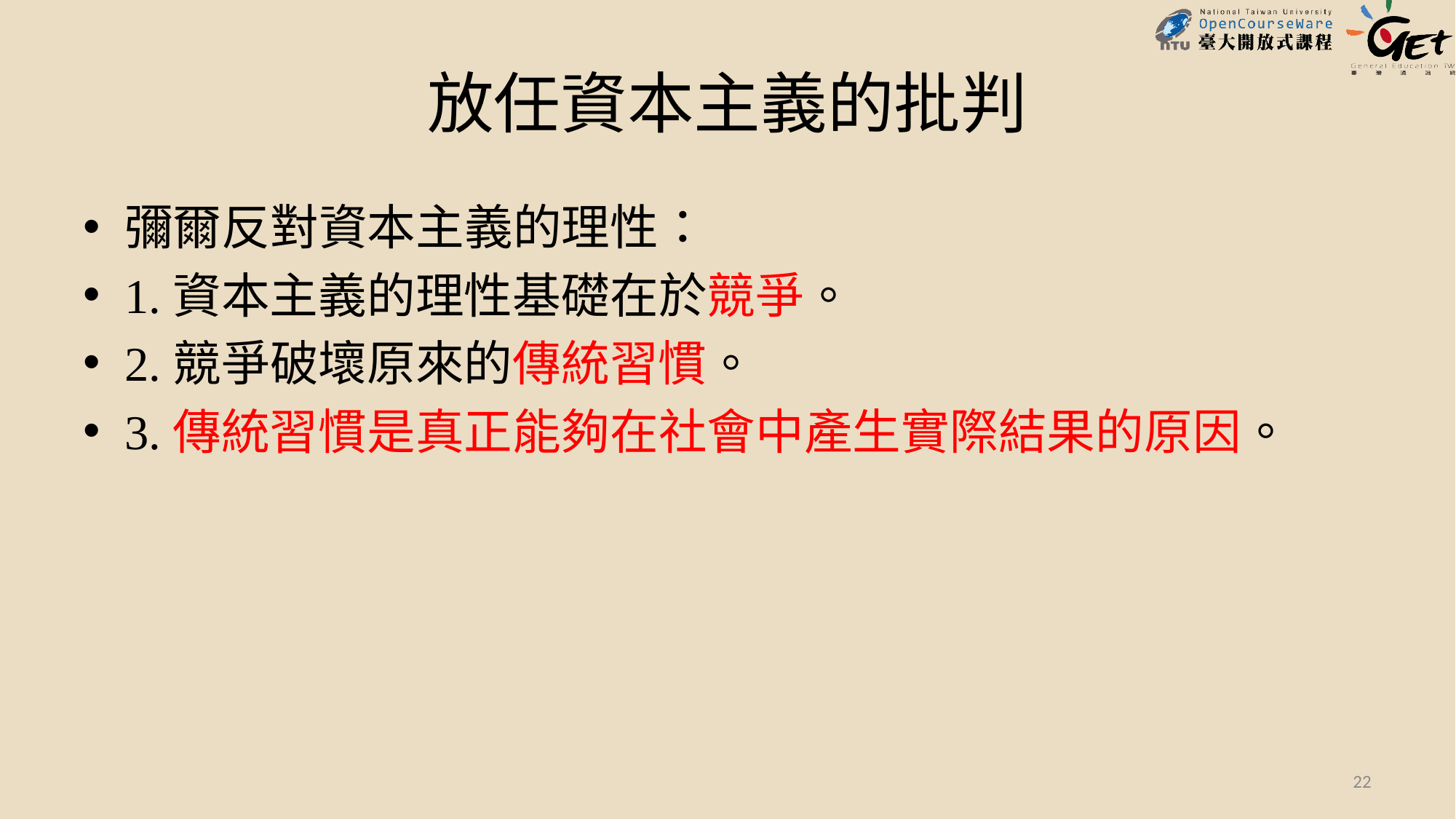

# 放任資本主義的批判
彌爾反對資本主義的理性：
1.資本主義的理性基礎在於競爭。
2.競爭破壞原來的傳統習慣。
3.傳統習慣是真正能夠在社會中產生實際結果的原因。
22